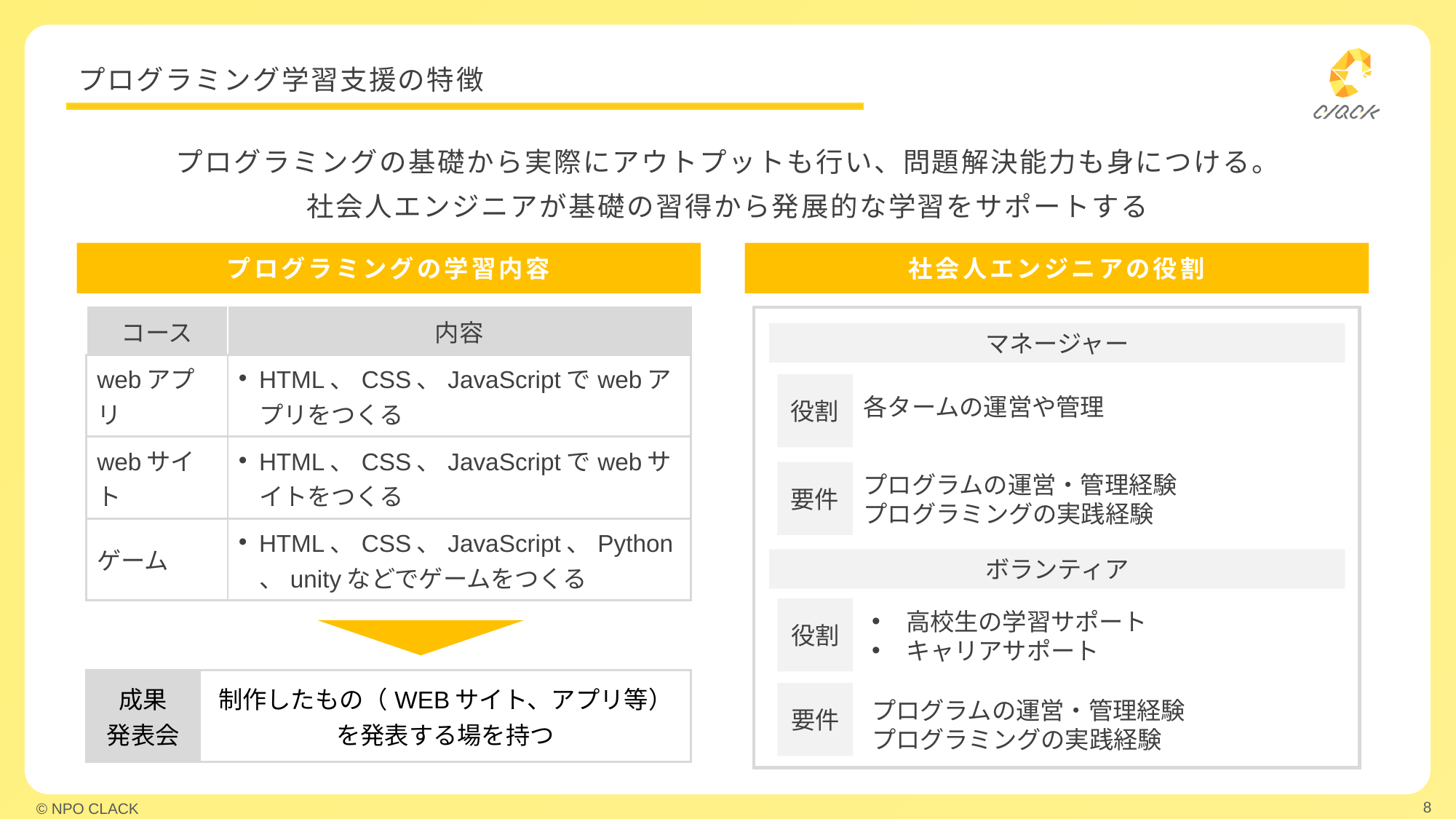

# プログラミング学習支援の特徴
プログラミングの基礎から実際にアウトプットも行い、問題解決能力も身につける。
社会人エンジニアが基礎の習得から発展的な学習をサポートする
プログラミングの学習内容
社会人エンジニアの役割
| コース | 内容 |
| --- | --- |
| webアプリ | HTML、CSS、JavaScriptでwebアプリをつくる |
| webサイト | HTML、CSS、JavaScriptでwebサイトをつくる |
| ゲーム | HTML、CSS、JavaScript、Python、unityなどでゲームをつくる |

マネージャー
役割
各タームの運営や管理
要件
プログラムの運営・管理経験
プログラミングの実践経験
ボランティア
役割
高校生の学習サポート
キャリアサポート

| 成果 発表会 | 制作したもの（WEBサイト、アプリ等）を発表する場を持つ |
| --- | --- |
要件
プログラムの運営・管理経験
プログラミングの実践経験
8
©️ NPO CLACK